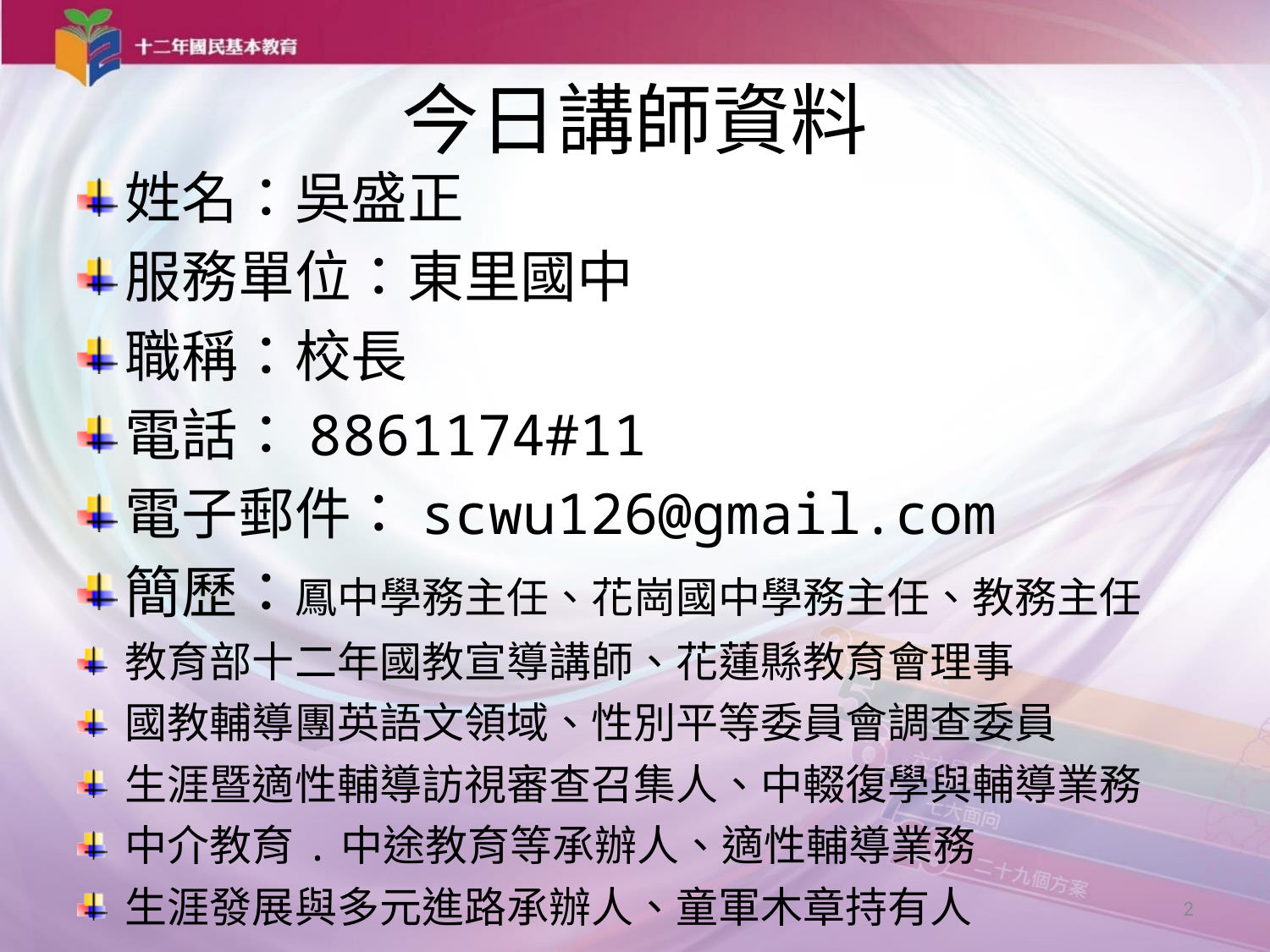

# 今日講師資料
姓名：吳盛正
服務單位：東里國中
職稱：校長
電話：8861174#11
電子郵件：scwu126@gmail.com
簡歷：鳳中學務主任、花崗國中學務主任、教務主任
教育部十二年國教宣導講師、花蓮縣教育會理事
國教輔導團英語文領域、性別平等委員會調查委員
生涯暨適性輔導訪視審查召集人、中輟復學與輔導業務
中介教育.中途教育等承辦人、適性輔導業務
生涯發展與多元進路承辦人、童軍木章持有人

2